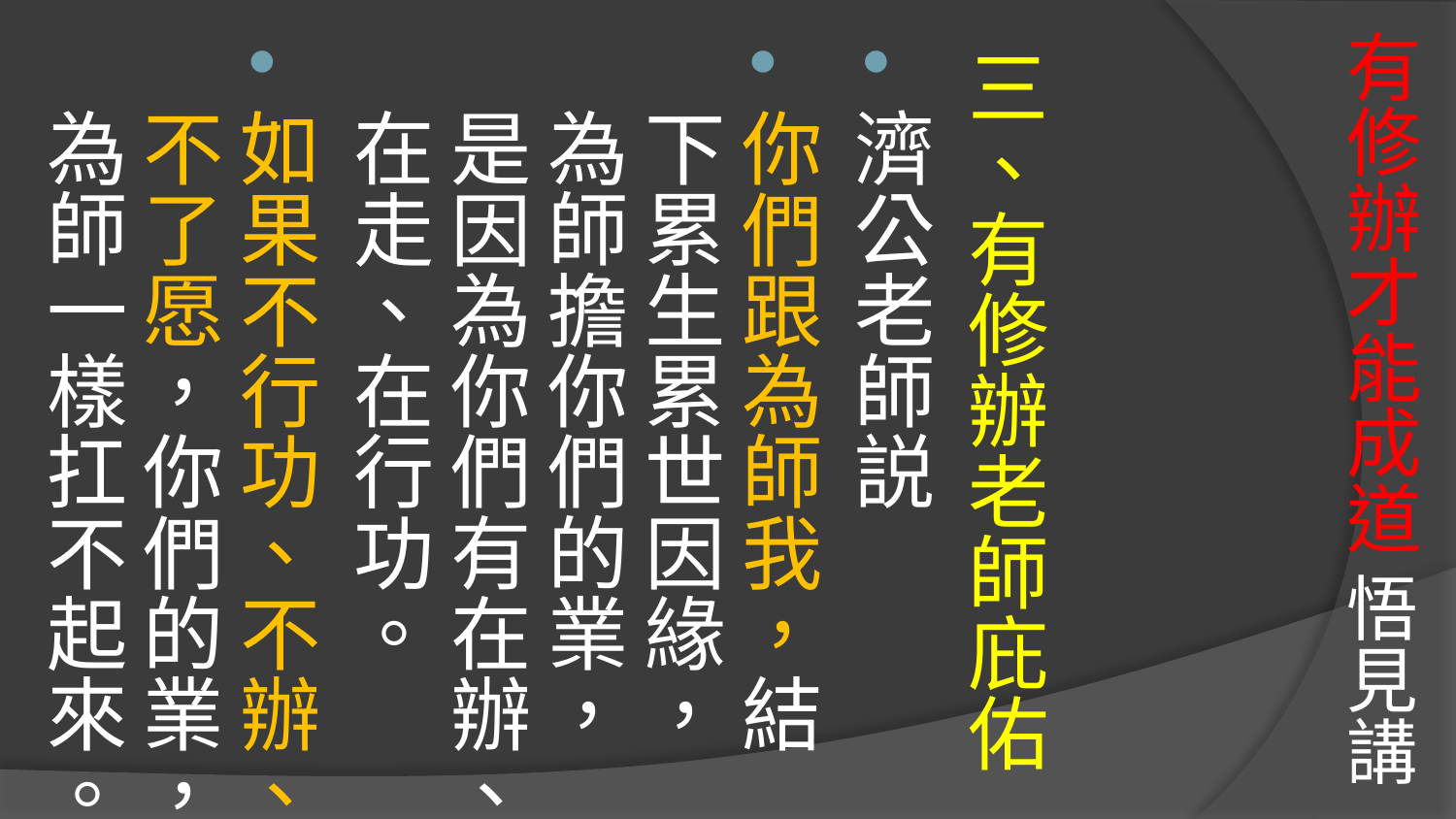

# 有修辦才能成道 悟見講
三、有修辦老師庇佑
濟公老師説
你們跟為師我，結下累生累世因緣，
為師擔你們的業，是因為你們有在辦、在走、在行功。
如果不行功、不辦、不了愿，你們的業，為師一樣扛不起來。